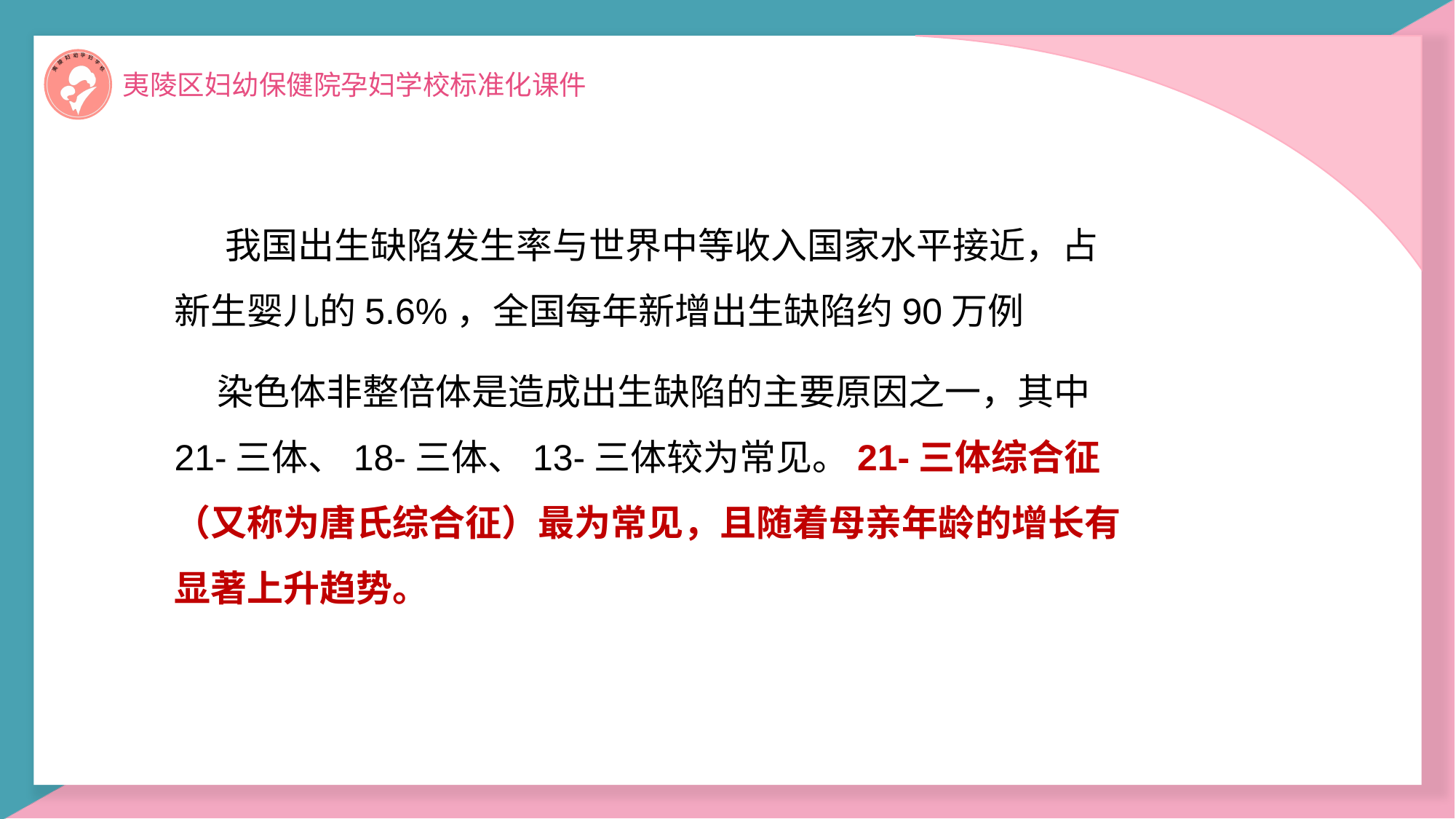

# 我国出生缺陷发生率与世界中等收入国家水平接近，占新生婴儿的5.6%，全国每年新增出生缺陷约90万例
    染色体非整倍体是造成出生缺陷的主要原因之一，其中21-三体、18-三体、13-三体较为常见。21-三体综合征（又称为唐氏综合征）最为常见，且随着母亲年龄的增长有显著上升趋势。